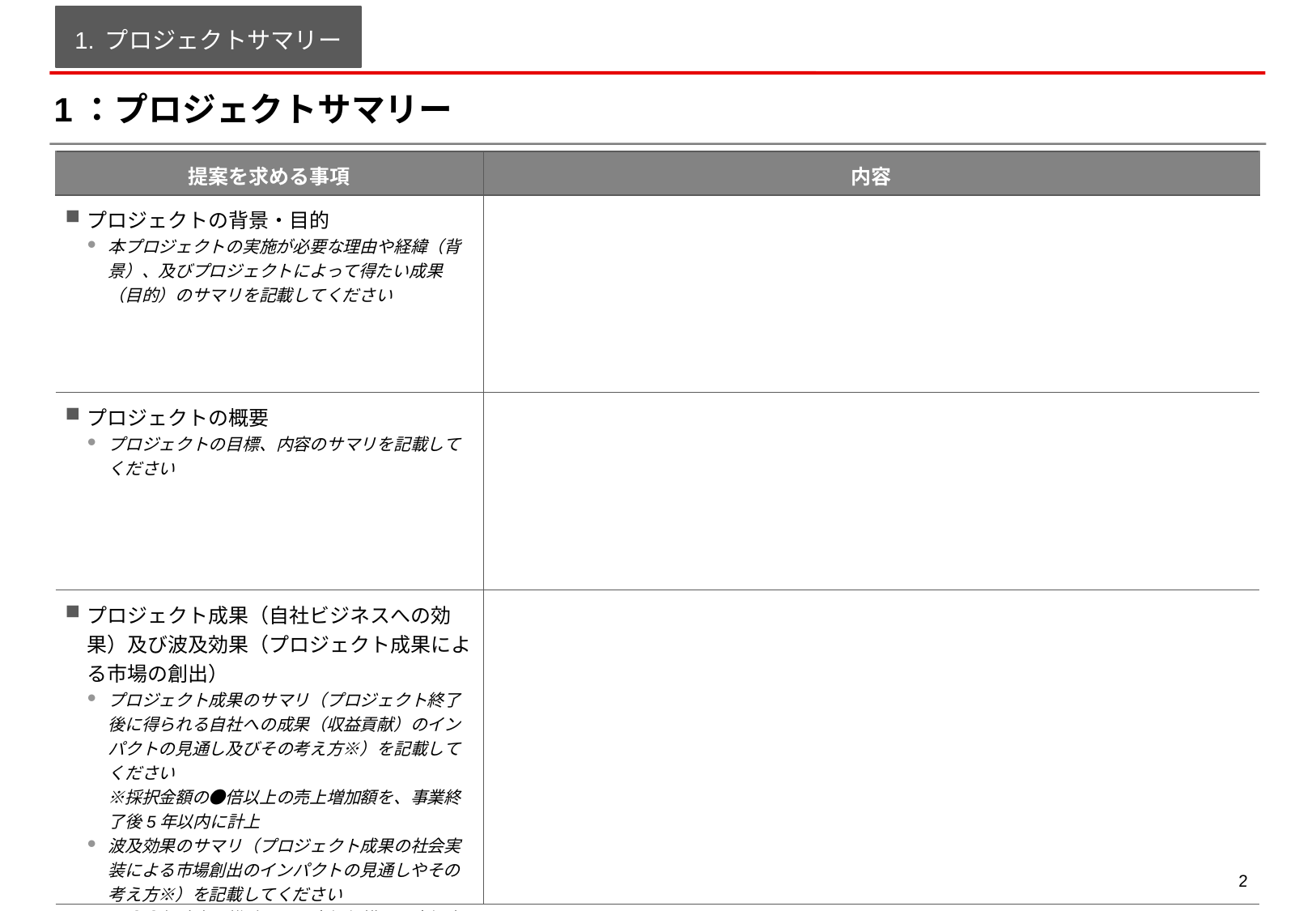

プロジェクトサマリー
# 1：プロジェクトサマリー
| 提案を求める事項 | 内容 |
| --- | --- |
| プロジェクトの背景・目的 本プロジェクトの実施が必要な理由や経緯（背景）、及びプロジェクトによって得たい成果（目的）のサマリを記載してください |  |
| プロジェクトの概要 プロジェクトの目標、内容のサマリを記載してください |  |
| プロジェクト成果（自社ビジネスへの効果）及び波及効果（プロジェクト成果による市場の創出） プロジェクト成果のサマリ（プロジェクト終了後に得られる自社への成果（収益貢献）のインパクトの見通し及びその考え方※）を記載してください ※採択金額の●倍以上の売上増加額を、事業終了後5年以内に計上 波及効果のサマリ（プロジェクト成果の社会実装による市場創出のインパクトの見通しやその考え方※）を記載してください ※●●年時点で推計される市場規模、同市場内で自社が獲得するシェア |  |